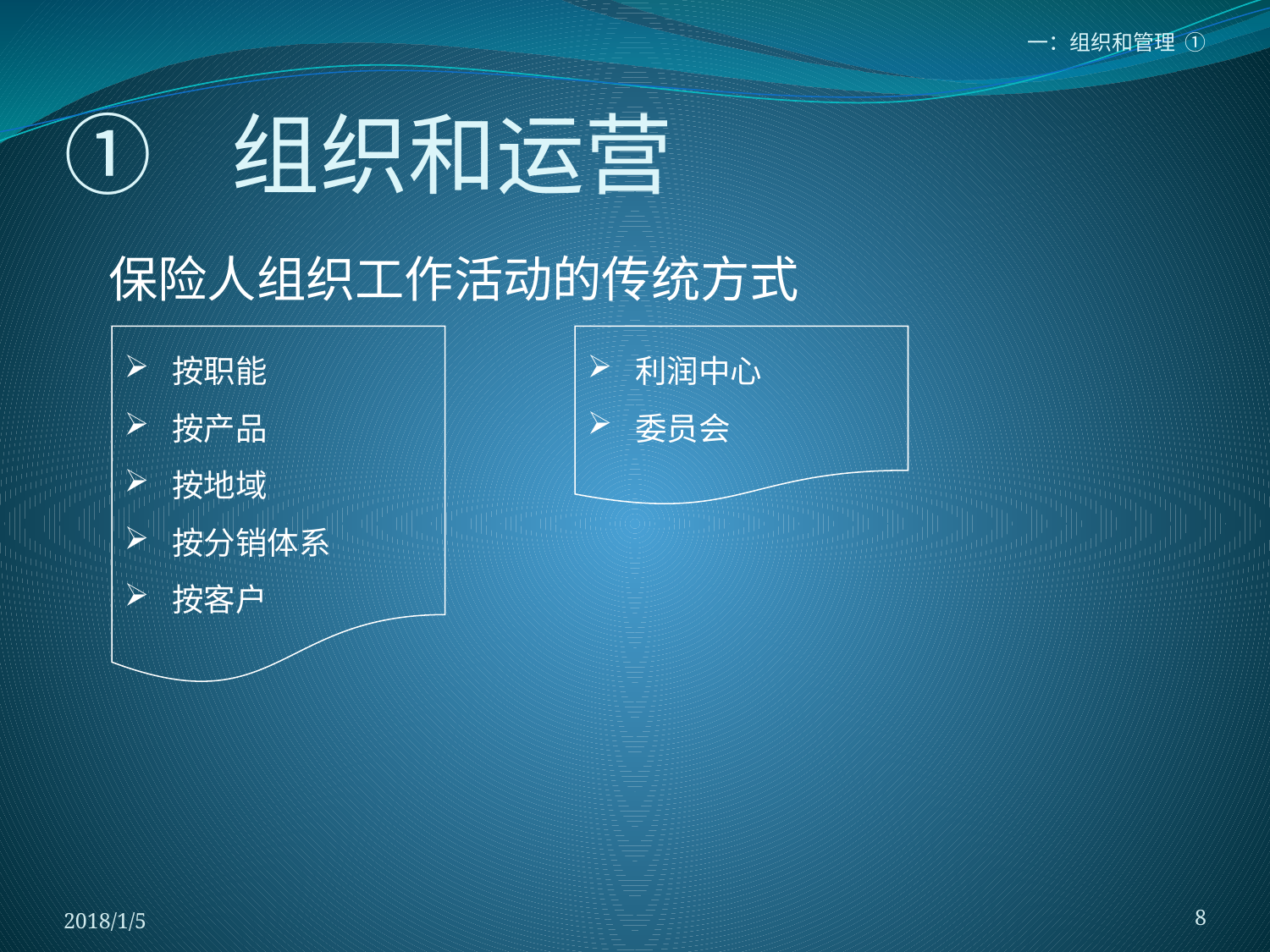

一：组织和管理  ①
# ①   组织和运营
保险人组织工作活动的传统方式
按职能
按产品
按地域
按分销体系
按客户
利润中心
委员会
2018/1/5
8